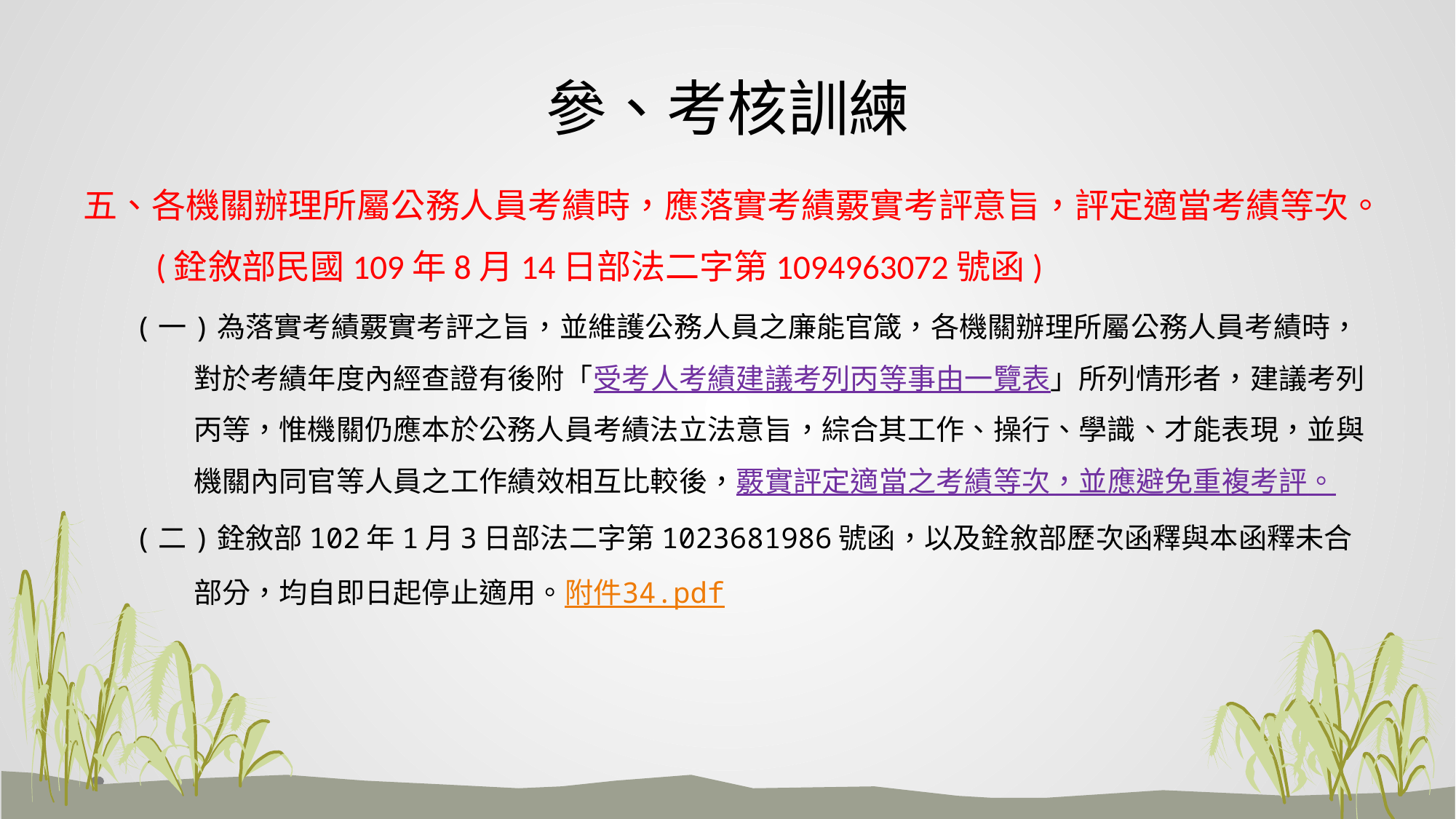

# 參、考核訓練
五、各機關辦理所屬公務人員考績時，應落實考績覈實考評意旨，評定適當考績等次。(銓敘部民國109年8月14日部法二字第1094963072號函)
(一)為落實考績覈實考評之旨，並維護公務人員之廉能官箴，各機關辦理所屬公務人員考績時，對於考績年度內經查證有後附「受考人考績建議考列丙等事由一覽表」所列情形者，建議考列丙等，惟機關仍應本於公務人員考績法立法意旨，綜合其工作、操行、學識、才能表現，並與機關內同官等人員之工作績效相互比較後，覈實評定適當之考績等次，並應避免重複考評。
(二)銓敘部102年1月3日部法二字第1023681986號函，以及銓敘部歷次函釋與本函釋未合部分，均自即日起停止適用。附件34.pdf